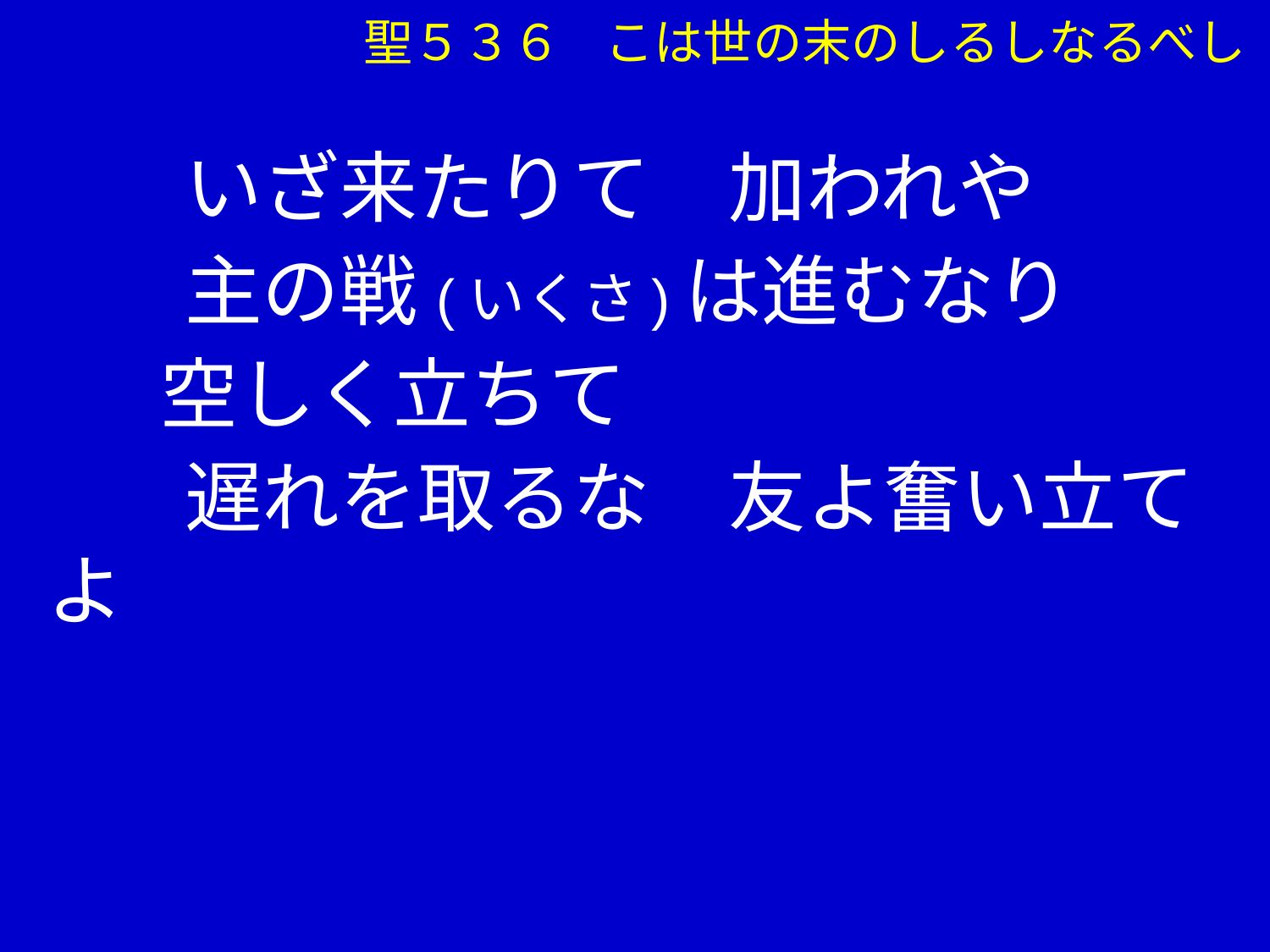

聖５３６    こは世の末のしるしなるべし
　 いざ来たりて　加われや
　 主の戦(いくさ)は進むなり
   空しく立ちて
　 遅れを取るな　友よ奮い立てよ